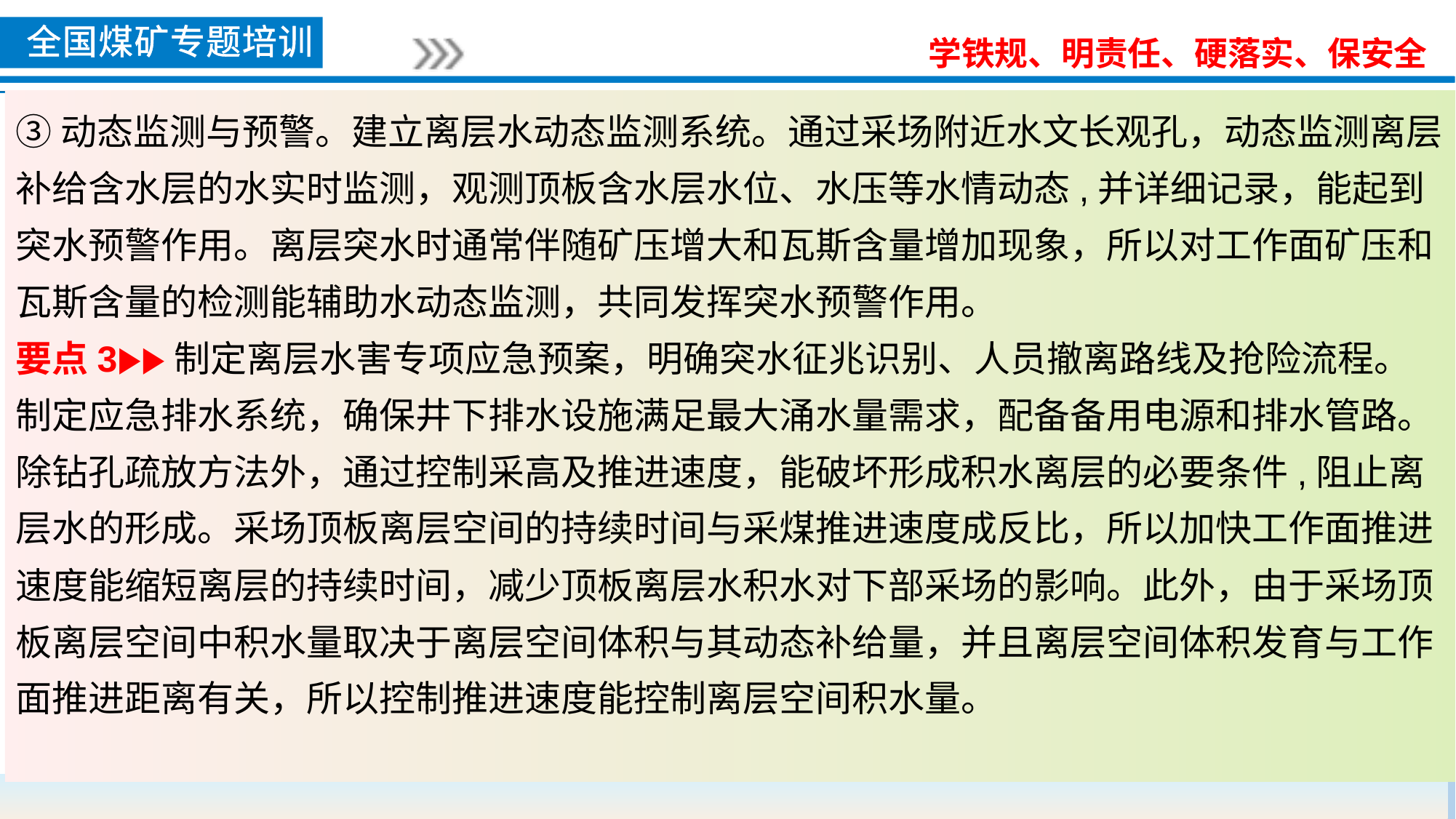

③动态监测与预警。建立离层水动态监测系统。通过采场附近水文长观孔，动态监测离层补给含水层的水实时监测，观测顶板含水层水位、水压等水情动态,并详细记录，能起到突水预警作用。离层突水时通常伴随矿压增大和瓦斯含量增加现象，所以对工作面矿压和瓦斯含量的检测能辅助水动态监测，共同发挥突水预警作用。
要点3▶▶制定离层水害专项应急预案，明确突水征兆识别、人员撤离路线及抢险流程。
制定‌应急排水系统，确保井下排水设施满足最大涌水量需求，配备备用电源和排水管路。
除钻孔疏放方法外，通过控制采高及推进速度，能破坏形成积水离层的必要条件,阻止离层水的形成。采场顶板离层空间的持续时间与采煤推进速度成反比，所以加快工作面推进速度能缩短离层的持续时间，减少顶板离层水积水对下部采场的影响。此外，由于采场顶板离层空间中积水量取决于离层空间体积与其动态补给量，并且离层空间体积发育与工作面推进距离有关，所以控制推进速度能控制离层空间积水量。